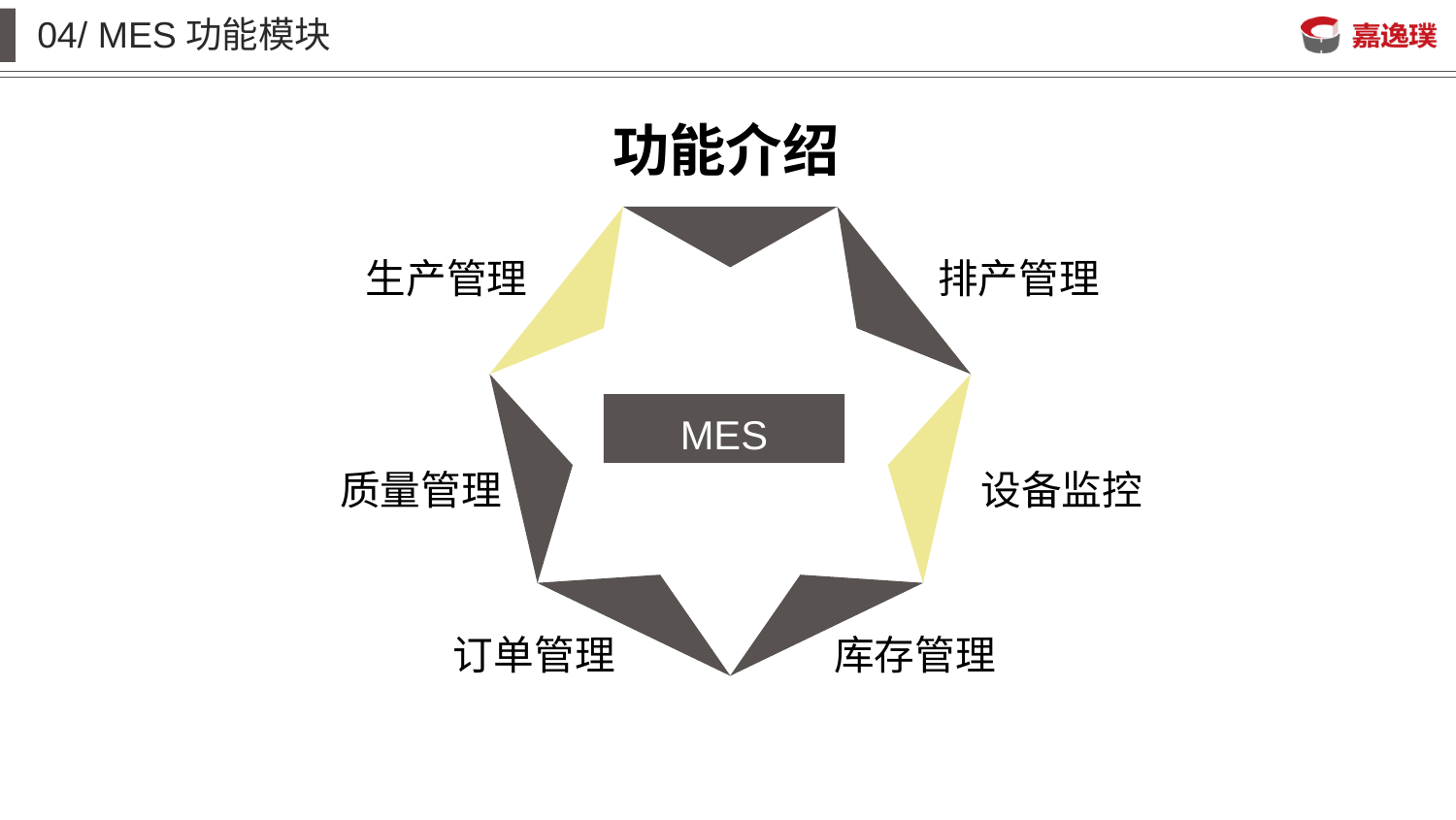

04/ MES功能模块
功能介绍

生产管理
排产管理
MES
质量管理
设备监控
订单管理
库存管理